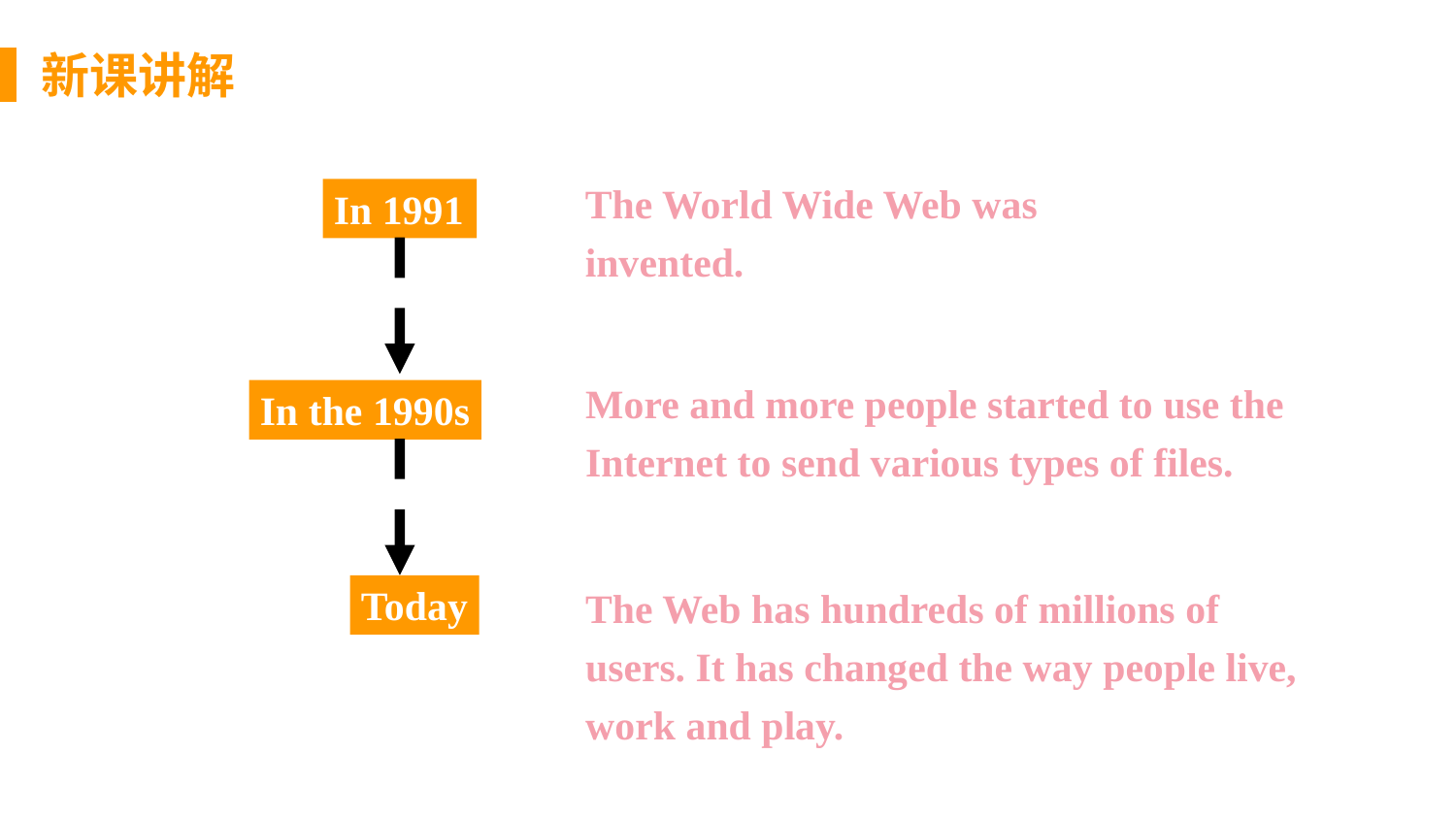

新课讲解

The World Wide Web was invented.
In 1991

More and more people started to use the Internet to send various types of files.
In the 1990s

The Web has hundreds of millions of users. It has changed the way people live, work and play.
Today